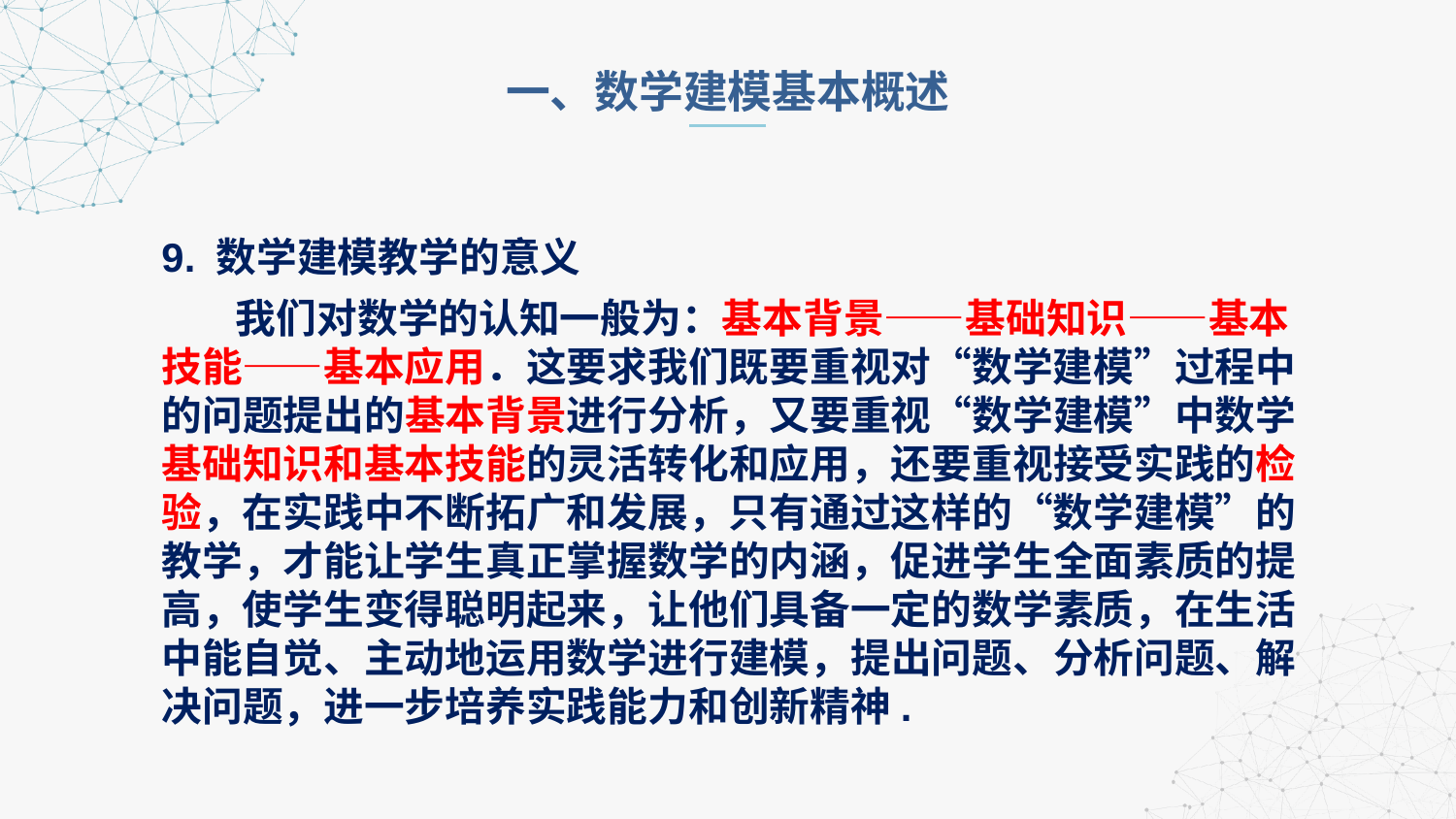

一、数学建模基本概述
9. 数学建模教学的意义
       我们对数学的认知一般为：基本背景——基础知识——基本技能——基本应用．这要求我们既要重视对“数学建模”过程中的问题提出的基本背景进行分析，又要重视“数学建模”中数学基础知识和基本技能的灵活转化和应用，还要重视接受实践的检验，在实践中不断拓广和发展，只有通过这样的“数学建模”的教学，才能让学生真正掌握数学的内涵，促进学生全面素质的提高，使学生变得聪明起来，让他们具备一定的数学素质，在生活中能自觉、主动地运用数学进行建模，提出问题、分析问题、解决问题，进一步培养实践能力和创新精神.